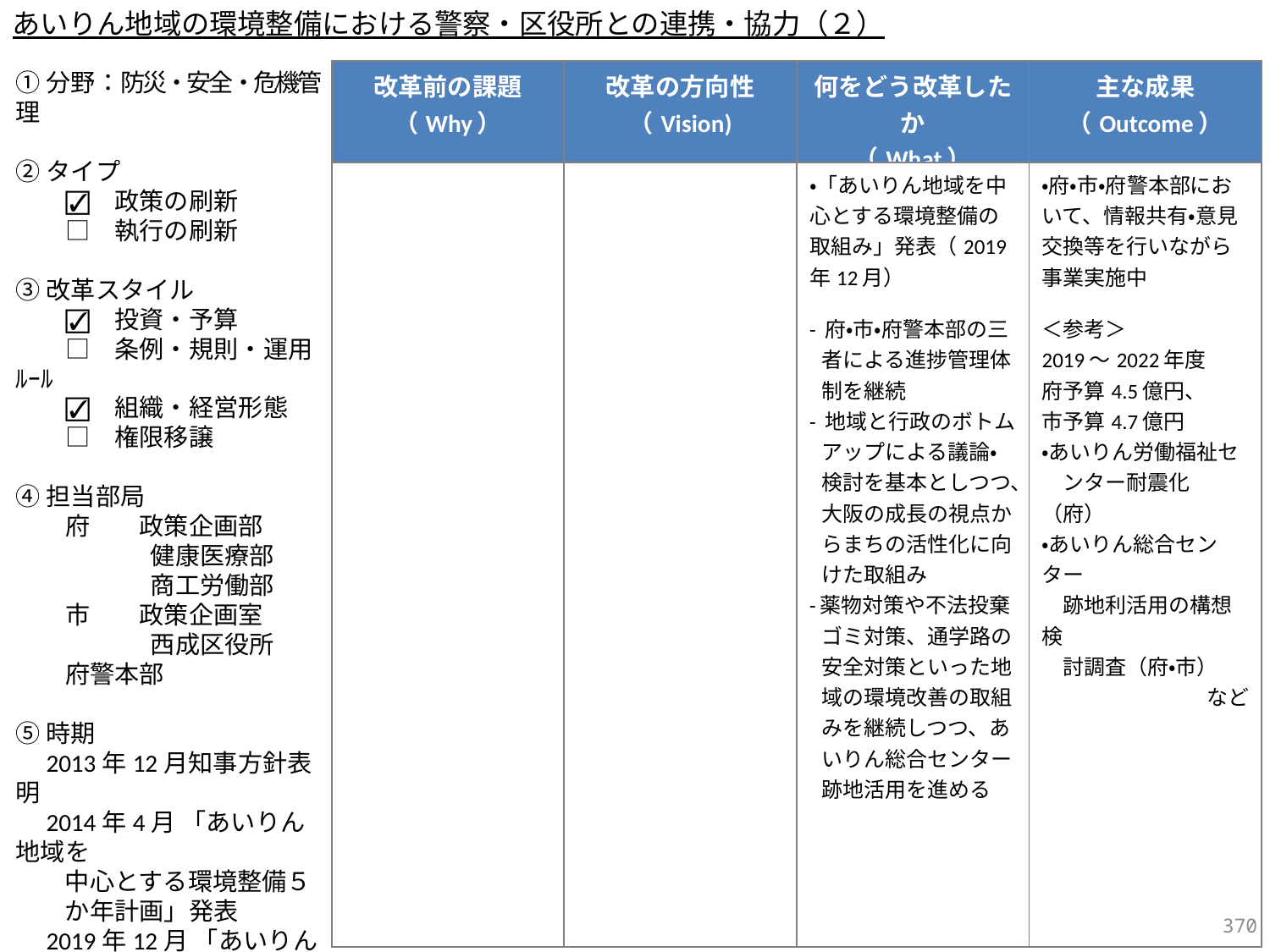

あいりん地域の環境整備における警察・区役所との連携・協力（２）
①分野：防災・安全・危機管理

②タイプ
　　☑　政策の刷新
　　□　執行の刷新

③改革スタイル
　　☑　投資・予算
　　□　条例・規則・運用ﾙｰﾙ
　　☑　組織・経営形態
　　□　権限移譲

④担当部局
　　府　　政策企画部
　　　　　  健康医療部
　　　　　  商工労働部
　　市　　政策企画室
　　　　　  西成区役所
　　府警本部

⑤時期
　2013年12月知事方針表明
　2014年4月 「あいりん地域を
中心とする環境整備５か年計画」発表
　2019年12月 「あいりん地域
　　　を中心とする環境整備の
　　　取組み」発表

| 改革前の課題 （Why） | 改革の方向性 （Vision) | 何をどう改革したか （What） | 主な成果 （Outcome） |
| --- | --- | --- | --- |
|  |  | ・「あいりん地域を中心とする環境整備の取組み」発表（2019年12月） - 府・市・府警本部の三者による進捗管理体制を継続 - 地域と行政のボトムアップによる議論・検討を基本としつつ、大阪の成長の視点からまちの活性化に向けた取組み -薬物対策や不法投棄ゴミ対策、通学路の安全対策といった地域の環境改善の取組みを継続しつつ、あいりん総合センター跡地活用を進める | ・府・市・府警本部において、情報共有・意見交換等を行いながら事業実施中 ＜参考＞ 2019～2022年度 府予算4.5億円、 市予算4.7億円 ・あいりん労働福祉セ 　ンター耐震化（府） ・あいりん総合センター 　跡地利活用の構想検 　討調査（府・市） など |
370